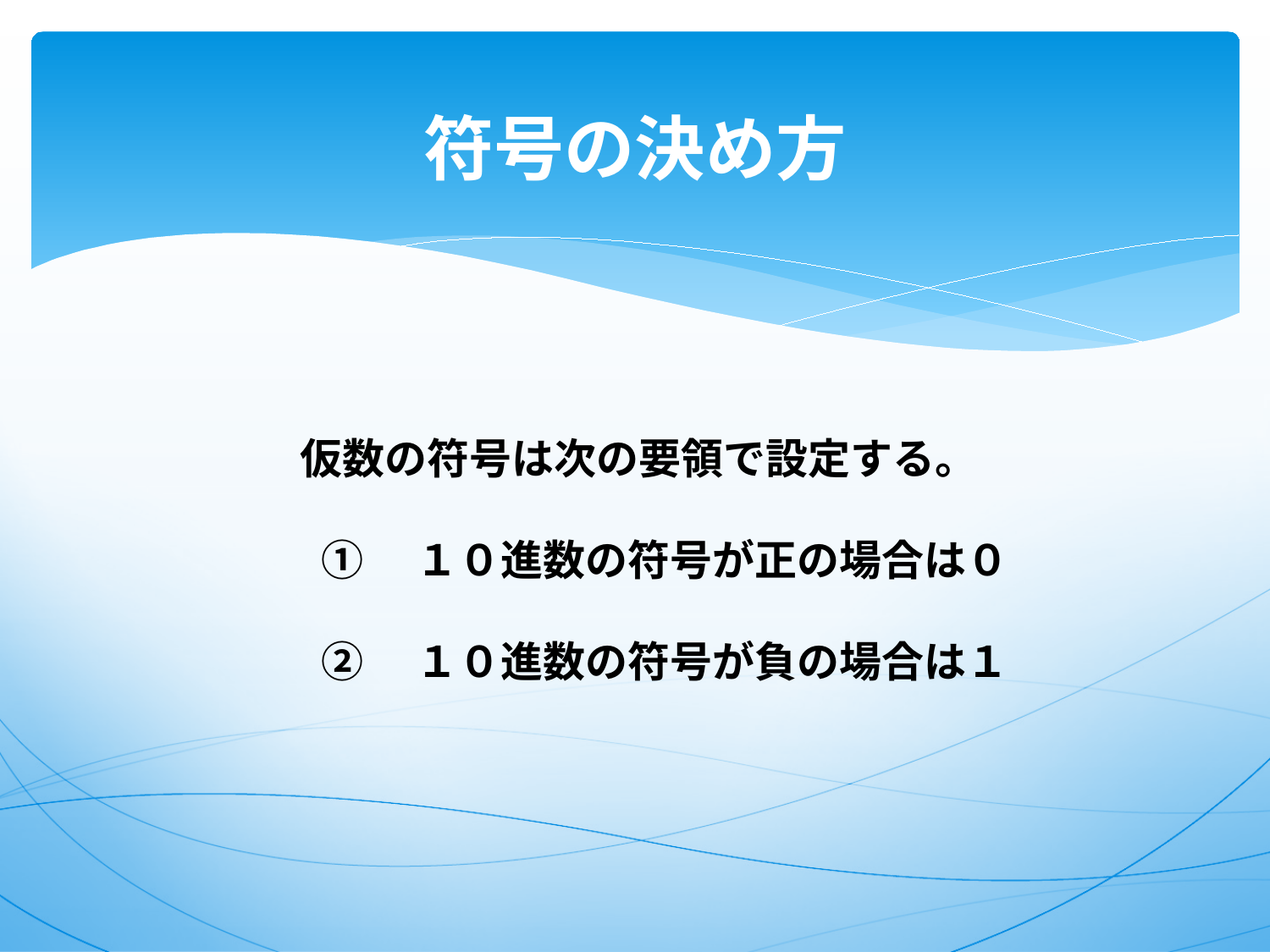

# 符号の決め方
　仮数の符号は次の要領で設定する。

①　１０進数の符号が正の場合は０

②　１０進数の符号が負の場合は１